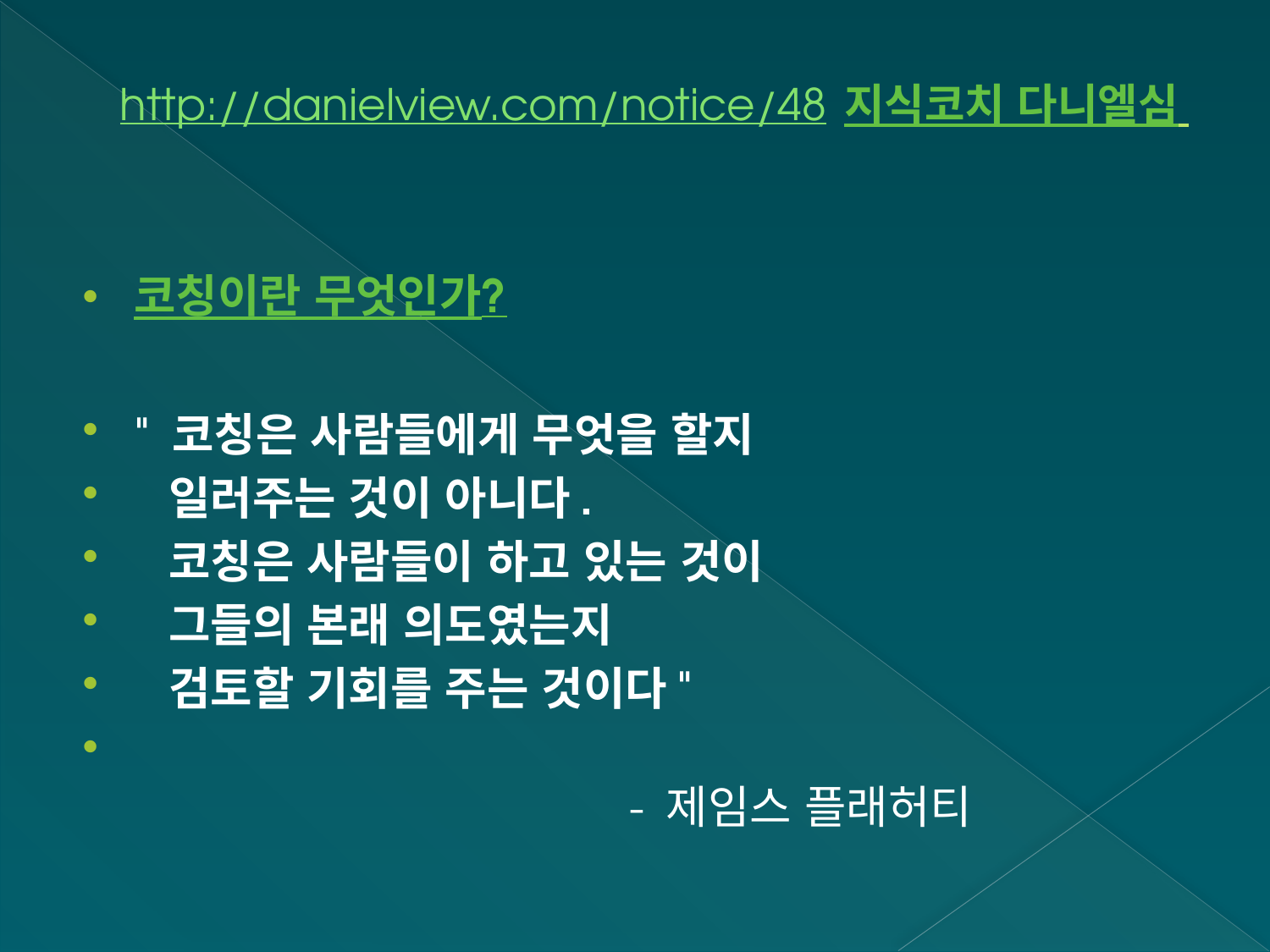

# http://danielview.com/notice/48 지식코치 다니엘심
코칭이란 무엇인가?

" 코칭은 사람들에게 무엇을 할지
  일러주는 것이 아니다.
  코칭은 사람들이 하고 있는 것이
  그들의 본래 의도였는지
  검토할 기회를 주는 것이다"
                                       - 제임스 플래허티